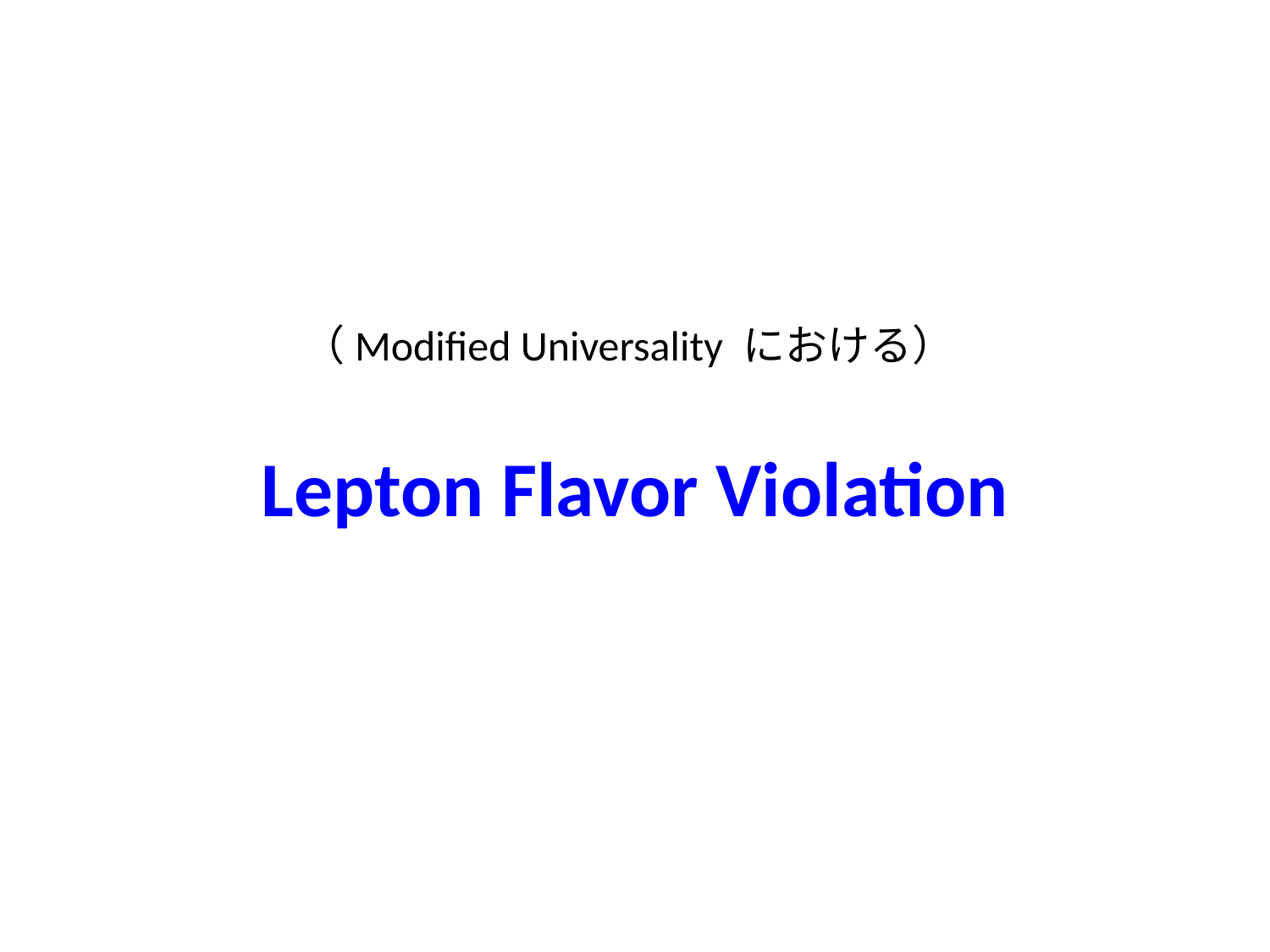

（Modified Universality における）
# Lepton Flavor Violation